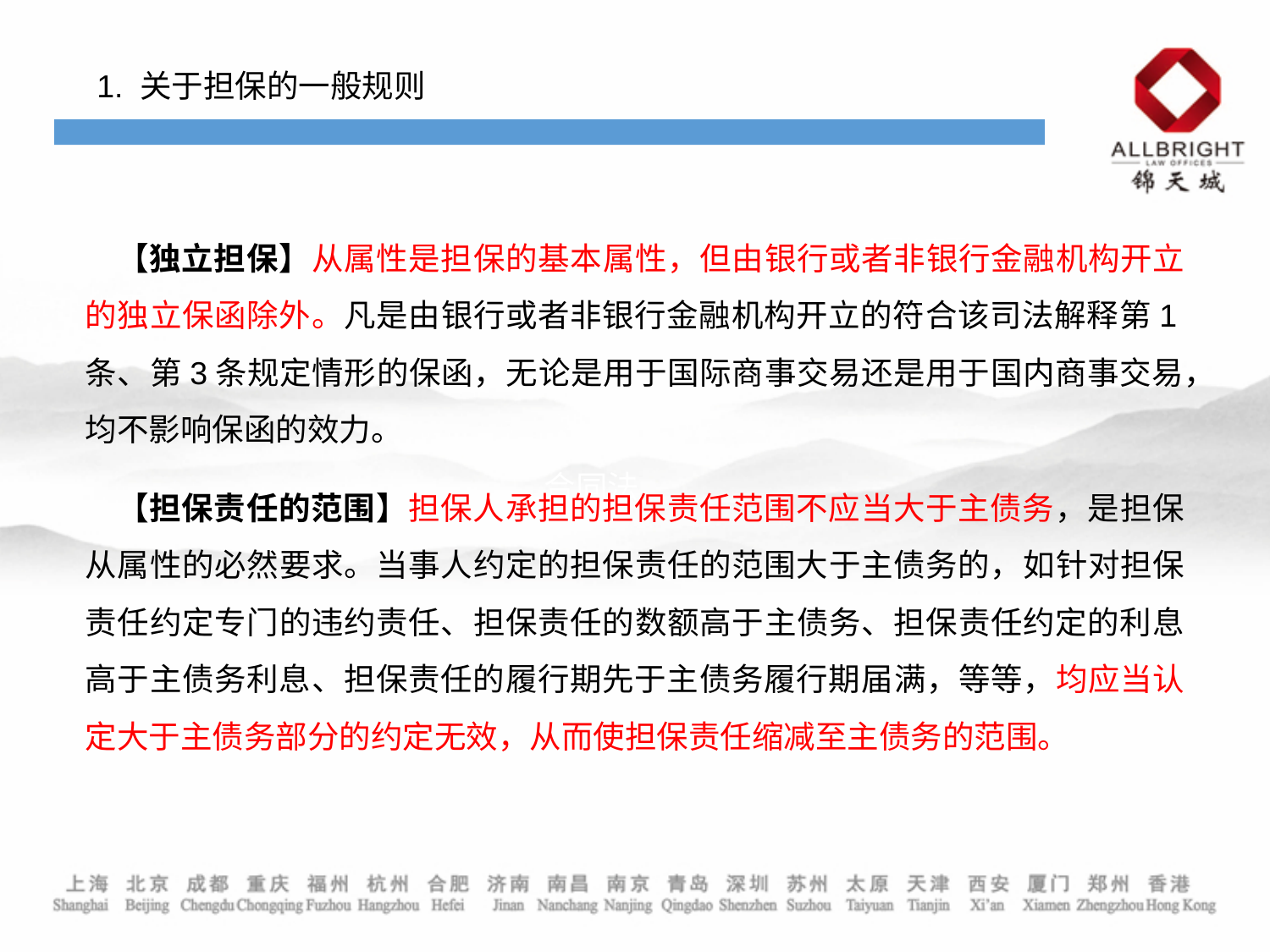

1. 关于担保的一般规则

   【独立担保】从属性是担保的基本属性，但由银行或者非银行金融机构开立的独立保函除外。凡是由银行或者非银行金融机构开立的符合该司法解释第1条、第3条规定情形的保函，无论是用于国际商事交易还是用于国内商事交易，均不影响保函的效力。
   【担保责任的范围】担保人承担的担保责任范围不应当大于主债务，是担保从属性的必然要求。当事人约定的担保责任的范围大于主债务的，如针对担保责任约定专门的违约责任、担保责任的数额高于主债务、担保责任约定的利息高于主债务利息、担保责任的履行期先于主债务履行期届满，等等，均应当认定大于主债务部分的约定无效，从而使担保责任缩减至主债务的范围。
合同的变更
合同法